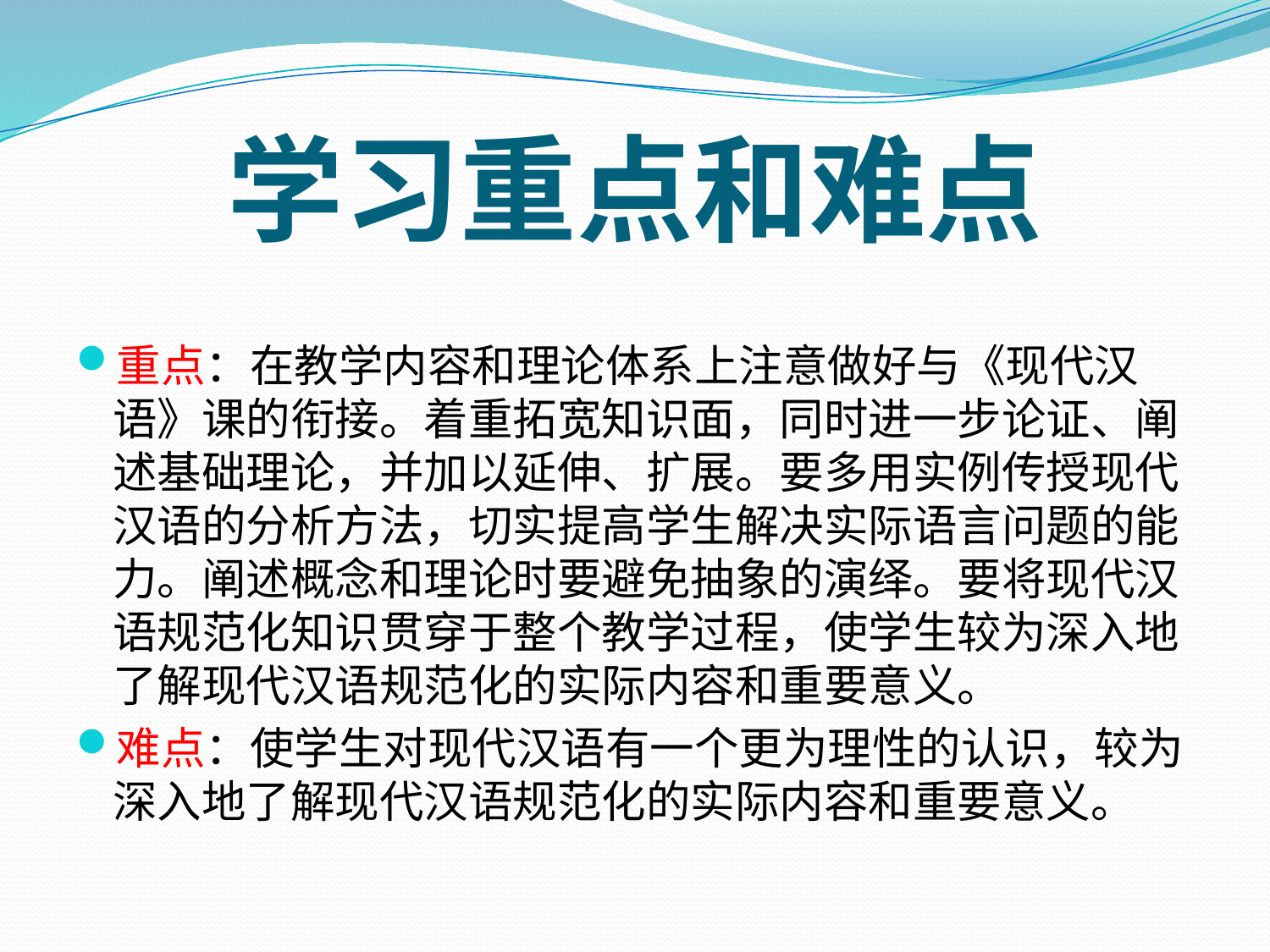

# 学习重点和难点

重点：在教学内容和理论体系上注意做好与《现代汉语》课的衔接。着重拓宽知识面，同时进一步论证、阐述基础理论，并加以延伸、扩展。要多用实例传授现代汉语的分析方法，切实提高学生解决实际语言问题的能力。阐述概念和理论时要避免抽象的演绎。要将现代汉语规范化知识贯穿于整个教学过程，使学生较为深入地了解现代汉语规范化的实际内容和重要意义。
难点：使学生对现代汉语有一个更为理性的认识，较为深入地了解现代汉语规范化的实际内容和重要意义。